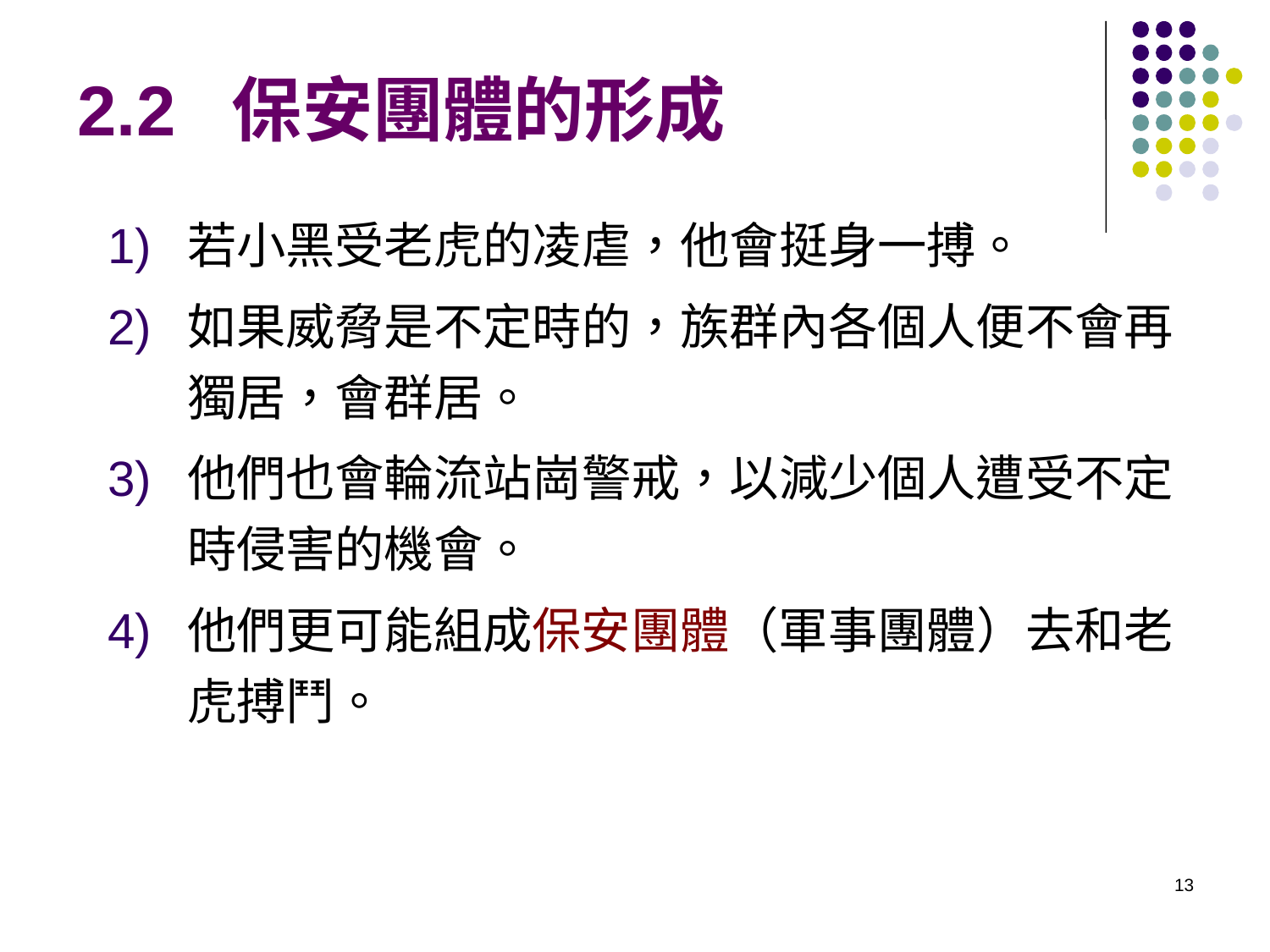

# 2.2  保安團體的形成
若小黑受老虎的凌虐，他會挺身一搏。
如果威脅是不定時的，族群內各個人便不會再獨居，會群居。
他們也會輪流站崗警戒，以減少個人遭受不定時侵害的機會。
他們更可能組成保安團體（軍事團體）去和老虎搏鬥。
13